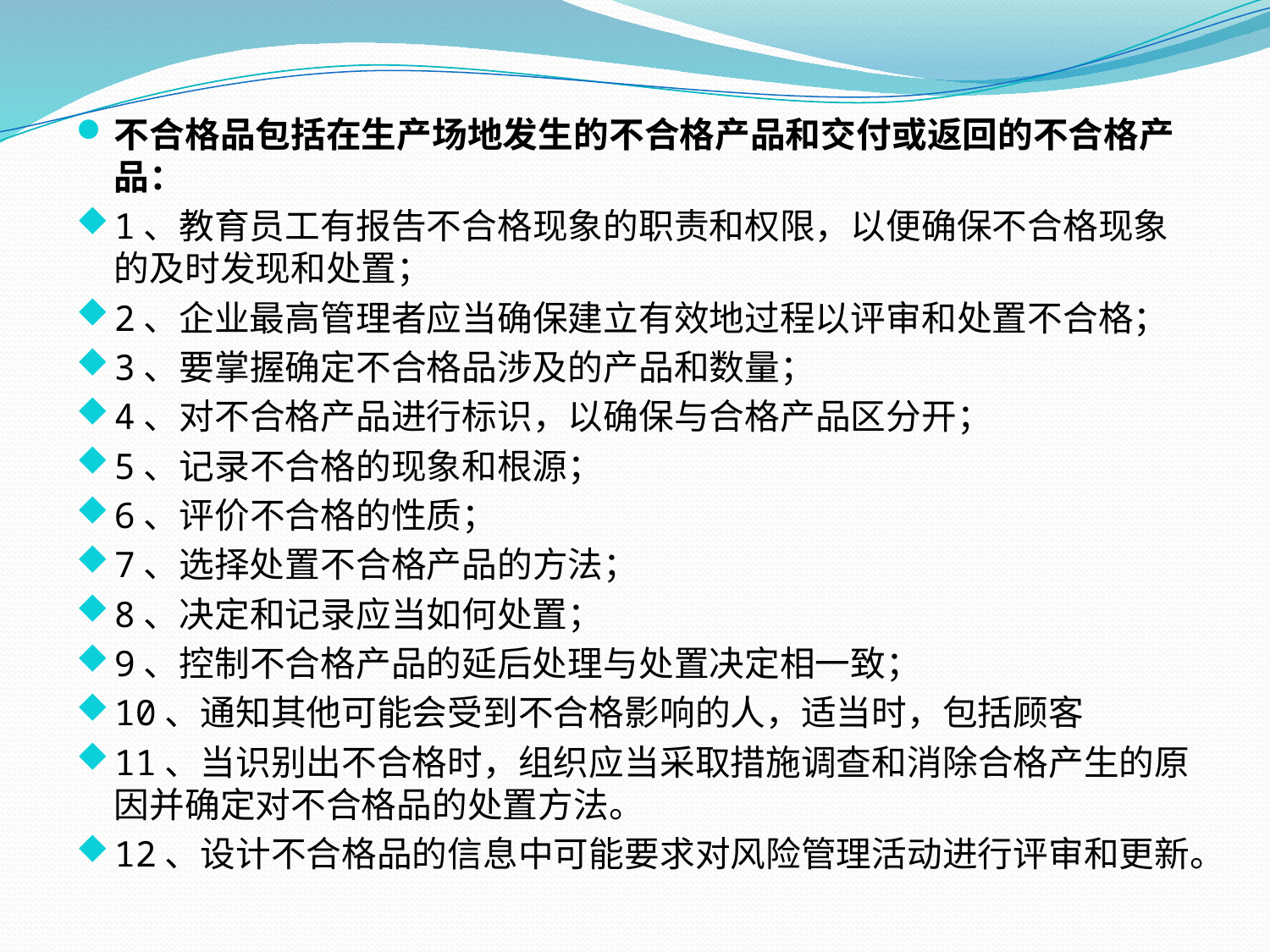

不合格品包括在生产场地发生的不合格产品和交付或返回的不合格产品：
1、教育员工有报告不合格现象的职责和权限，以便确保不合格现象的及时发现和处置；
2、企业最高管理者应当确保建立有效地过程以评审和处置不合格；
3、要掌握确定不合格品涉及的产品和数量；
4、对不合格产品进行标识，以确保与合格产品区分开；
5、记录不合格的现象和根源；
6、评价不合格的性质；
7、选择处置不合格产品的方法；
8、决定和记录应当如何处置；
9、控制不合格产品的延后处理与处置决定相一致；
10、通知其他可能会受到不合格影响的人，适当时，包括顾客
11、当识别出不合格时，组织应当采取措施调查和消除合格产生的原因并确定对不合格品的处置方法。
12、设计不合格品的信息中可能要求对风险管理活动进行评审和更新。